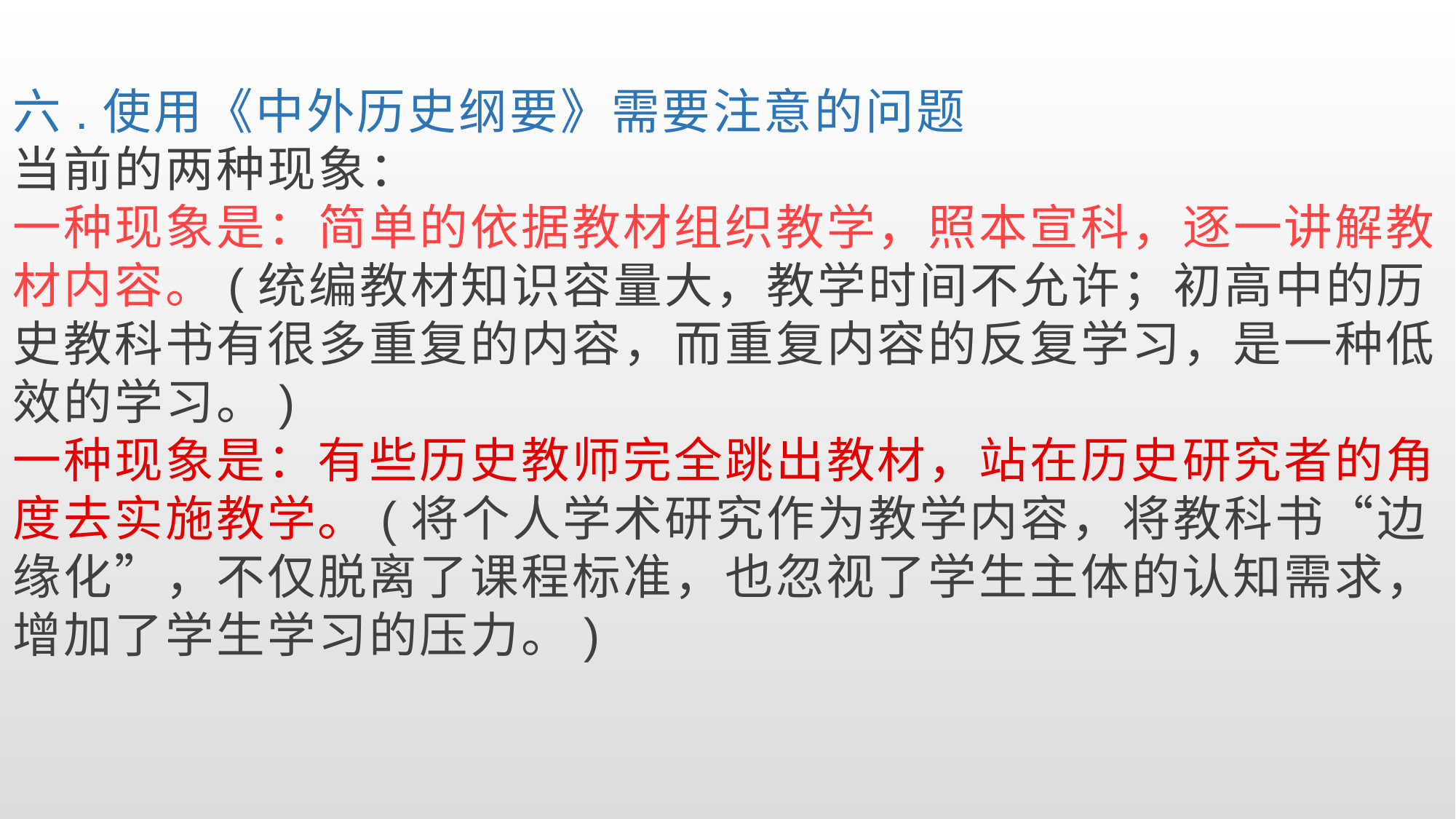

六.使用《中外历史纲要》需要注意的问题
当前的两种现象：
一种现象是：简单的依据教材组织教学，照本宣科，逐一讲解教材内容。(统编教材知识容量大，教学时间不允许；初高中的历史教科书有很多重复的内容，而重复内容的反复学习，是一种低效的学习。)
一种现象是：有些历史教师完全跳出教材，站在历史研究者的角度去实施教学。(将个人学术研究作为教学内容，将教科书“边缘化”，不仅脱离了课程标准，也忽视了学生主体的认知需求，增加了学生学习的压力。)